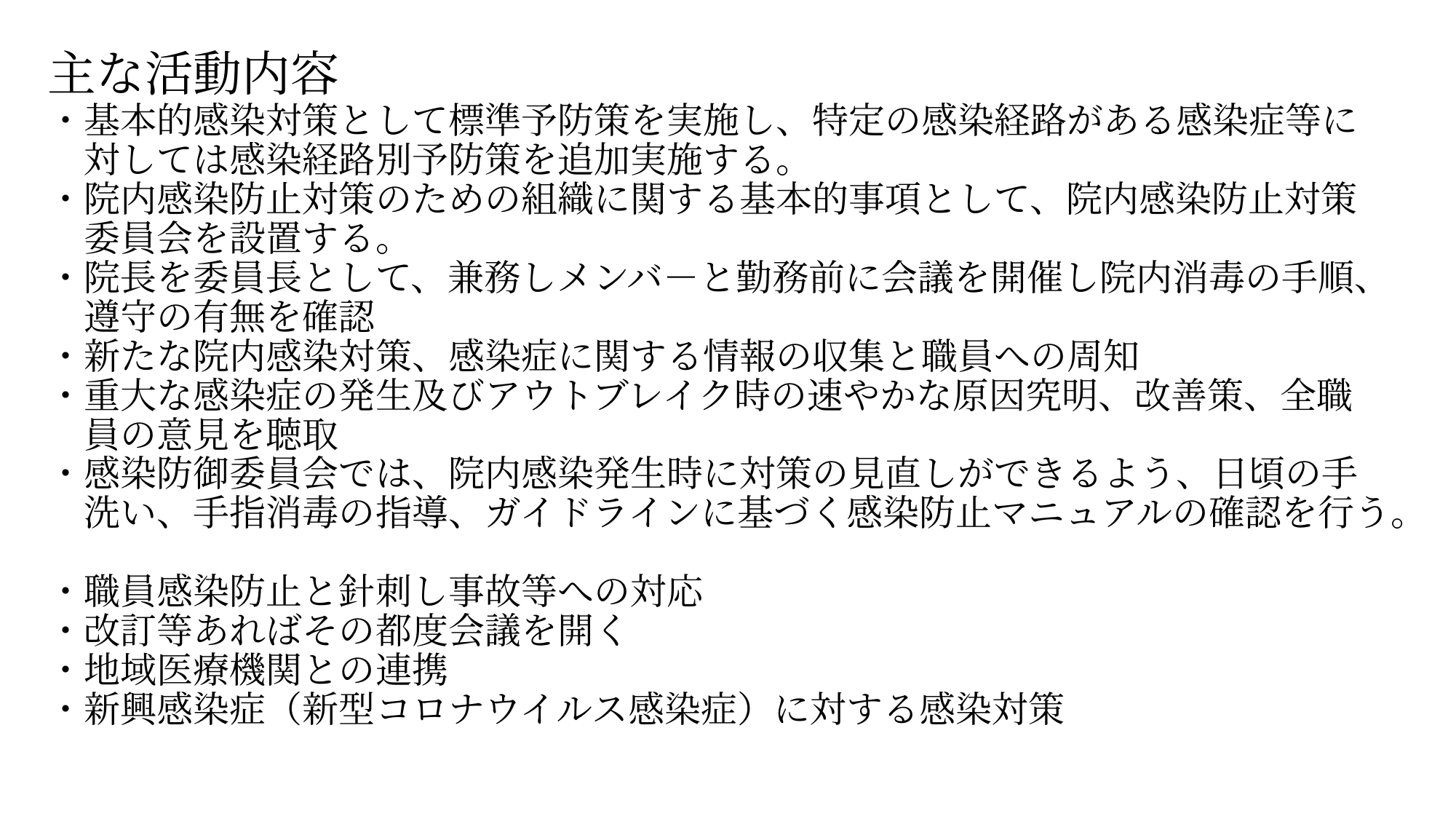

# 主な活動内容 ・基本的感染対策として標準予防策を実施し、特定の感染経路がある感染症等に 　対しては感染経路別予防策を追加実施する。 ・院内感染防止対策のための組織に関する基本的事項として、院内感染防止対策 　委員会を設置する。 ・院長を委員長として、兼務しメンバ－と勤務前に会議を開催し院内消毒の手順、 　遵守の有無を確認 ・新たな院内感染対策、感染症に関する情報の収集と職員への周知 ・重大な感染症の発生及びアウトブレイク時の速やかな原因究明、改善策、全職 　員の意見を聴取 ・感染防御委員会では、院内感染発生時に対策の見直しができるよう、日頃の手 　洗い、手指消毒の指導、ガイドラインに基づく感染防止マニュアルの確認を行う。 ・職員感染防止と針刺し事故等への対応 ・改訂等あればその都度会議を開く ・地域医療機関との連携 ・新興感染症（新型コロナウイルス感染症）に対する感染対策